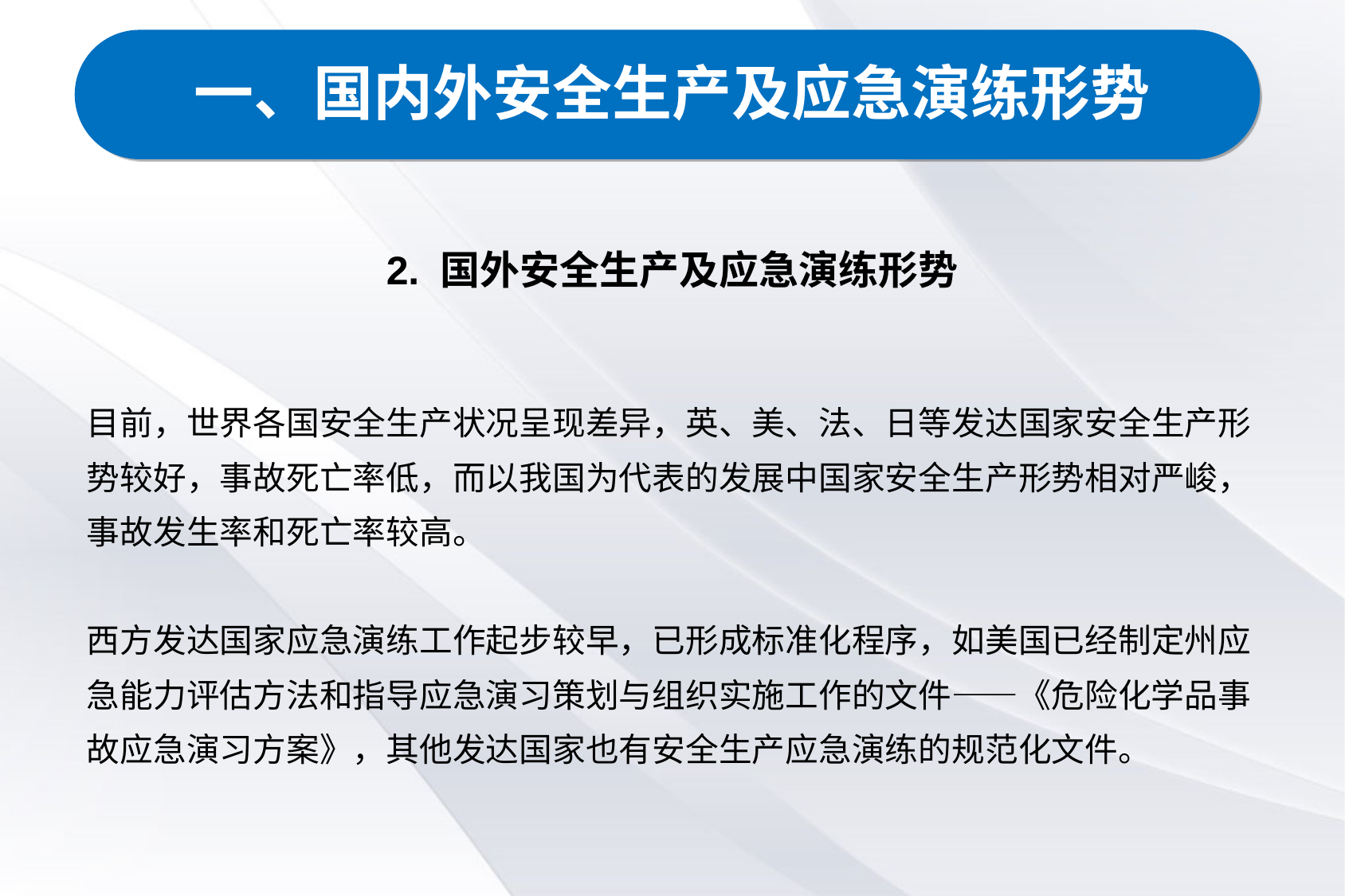

一、国内外安全生产及应急演练形势
# 2. 国外安全生产及应急演练形势
目前，世界各国安全生产状况呈现差异，英、美、法、日等发达国家安全生产形
势较好，事故死亡率低，而以我国为代表的发展中国家安全生产形势相对严峻，
事故发生率和死亡率较高。

西方发达国家应急演练工作起步较早，已形成标准化程序，如美国已经制定州应
急能力评估方法和指导应急演习策划与组织实施工作的文件——《危险化学品事
故应急演习方案》，其他发达国家也有安全生产应急演练的规范化文件。